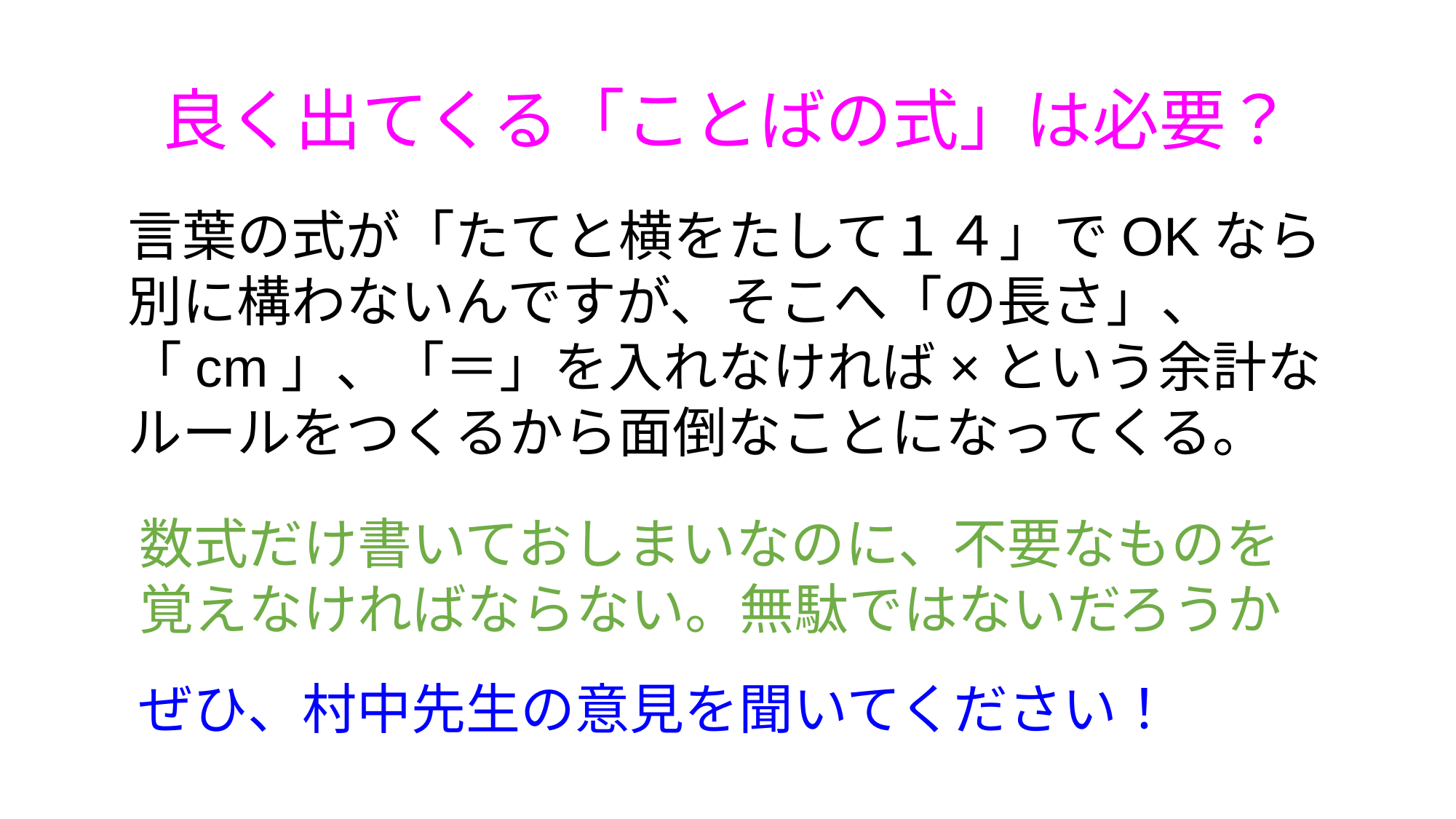

# 良く出てくる「ことばの式」は必要？
言葉の式が「たてと横をたして１４」でOKなら
別に構わないんですが、そこへ「の長さ」、
「cm」、「＝」を入れなければ×という余計な
ルールをつくるから面倒なことになってくる。
数式だけ書いておしまいなのに、不要なものを
覚えなければならない。無駄ではないだろうか
ぜひ、村中先生の意見を聞いてください！